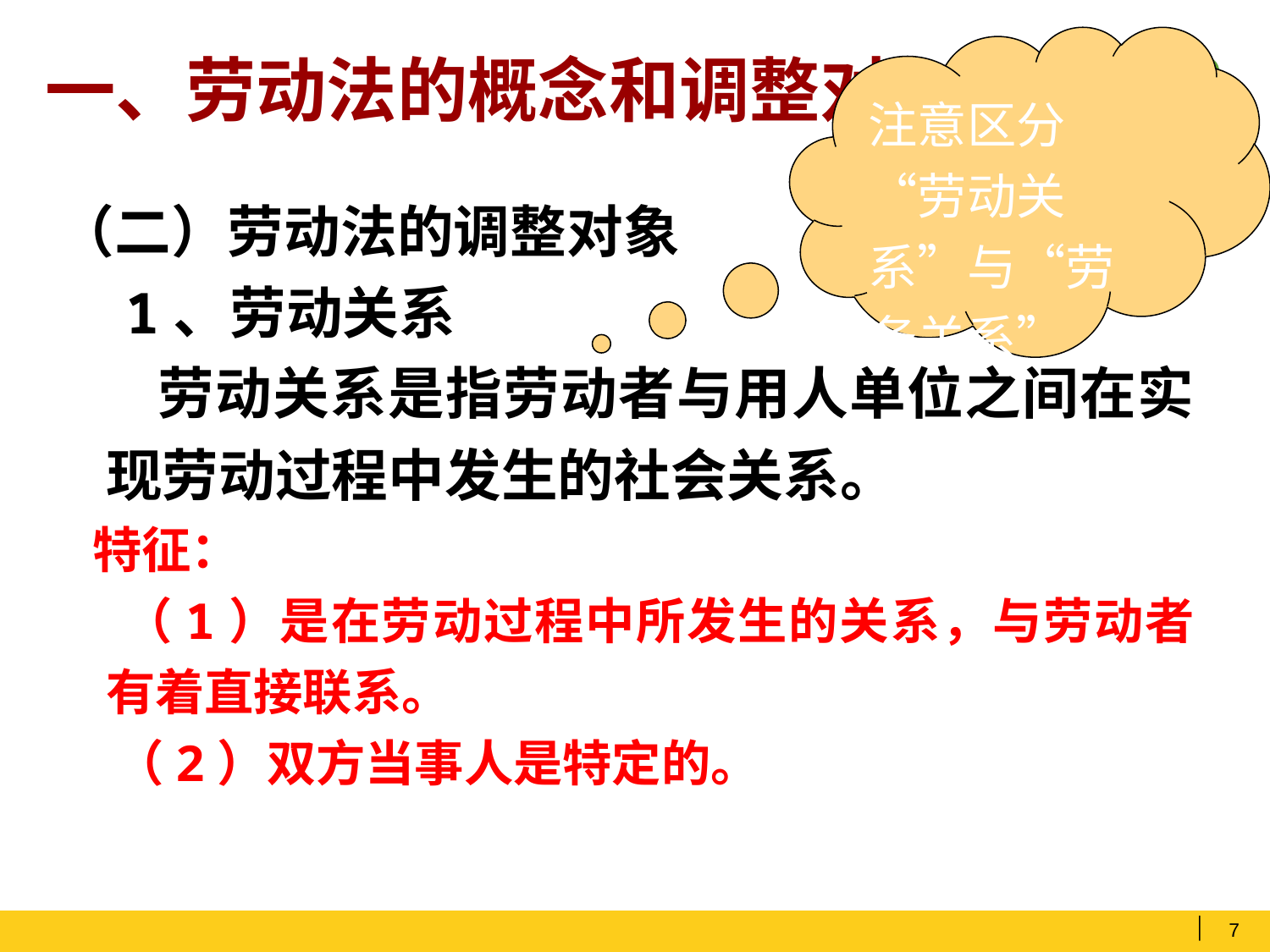

注意区分“劳动关系”与“劳务关系”
# 一、劳动法的概念和调整对象
（二）劳动法的调整对象
  1、劳动关系
      劳动关系是指劳动者与用人单位之间在实现劳动过程中发生的社会关系。
  特征：
    （1）是在劳动过程中所发生的关系，与劳动者有着直接联系。
    （2）双方当事人是特定的。